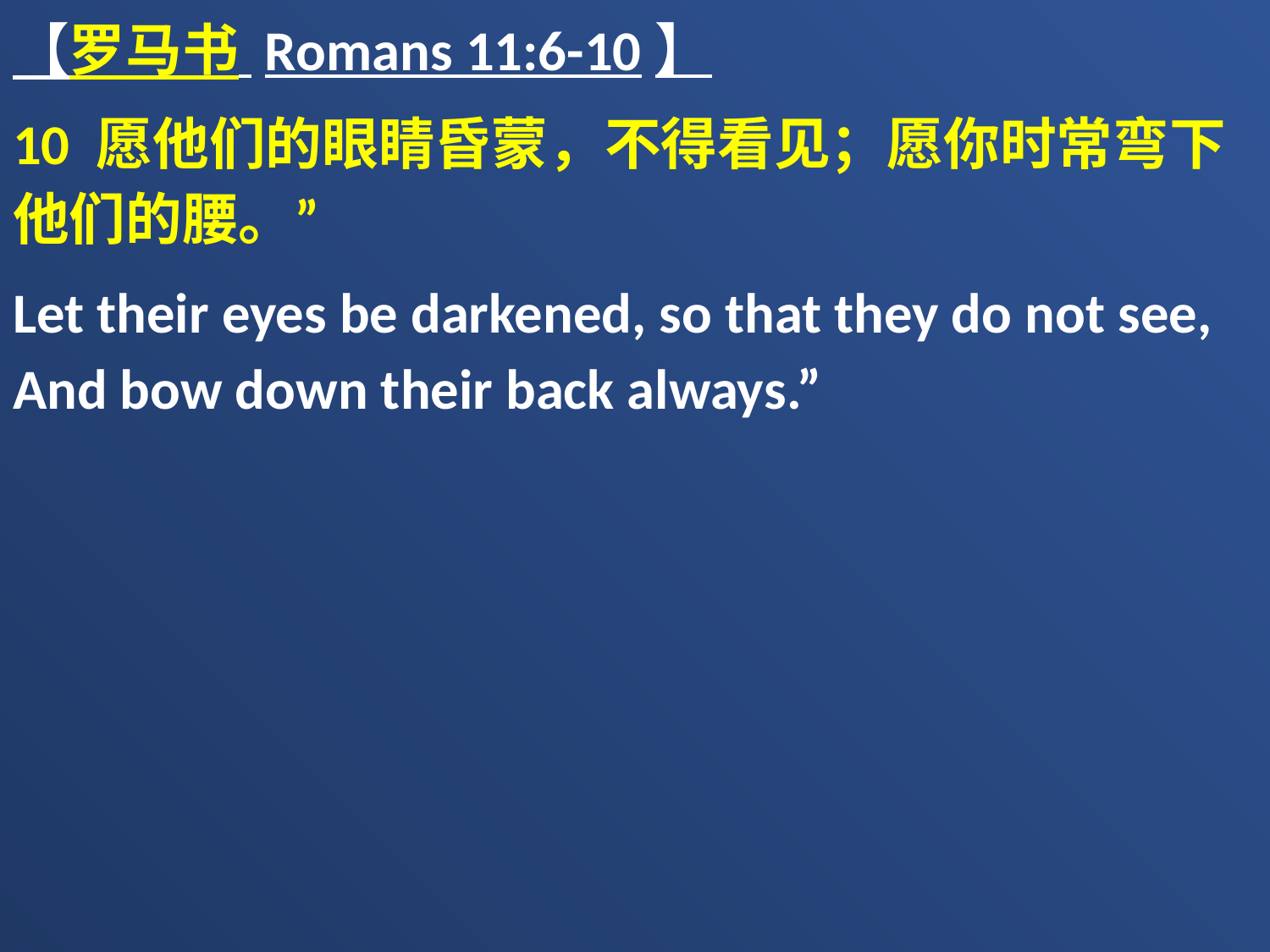

【罗马书 Romans 11:6-10】
10 愿他们的眼睛昏蒙，不得看见；愿你时常弯下他们的腰。”
Let their eyes be darkened, so that they do not see, And bow down their back always.”